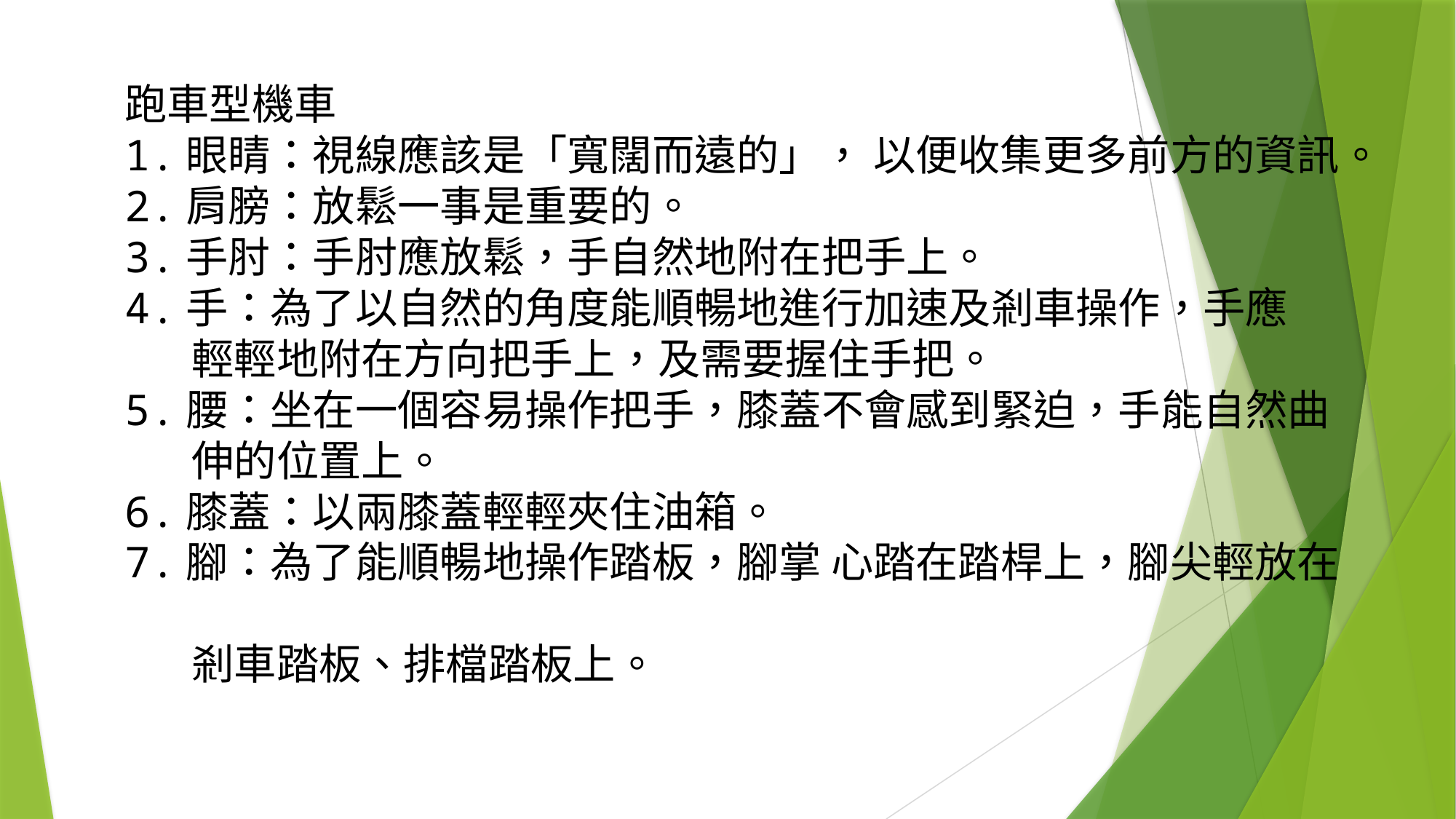

跑車型機車
1.眼睛：視線應該是「寬闊而遠的」， 以便收集更多前方的資訊。
2.肩膀：放鬆一事是重要的。
3.手肘：手肘應放鬆，手自然地附在把手上。
4.手：為了以自然的角度能順暢地進行加速及剎車操作，手應
      輕輕地附在方向把手上，及需要握住手把。
5.腰：坐在一個容易操作把手，膝蓋不會感到緊迫，手能自然曲
      伸的位置上。
6.膝蓋：以兩膝蓋輕輕夾住油箱。
7.腳：為了能順暢地操作踏板，腳掌 心踏在踏桿上，腳尖輕放在
      剎車踏板、排檔踏板上。